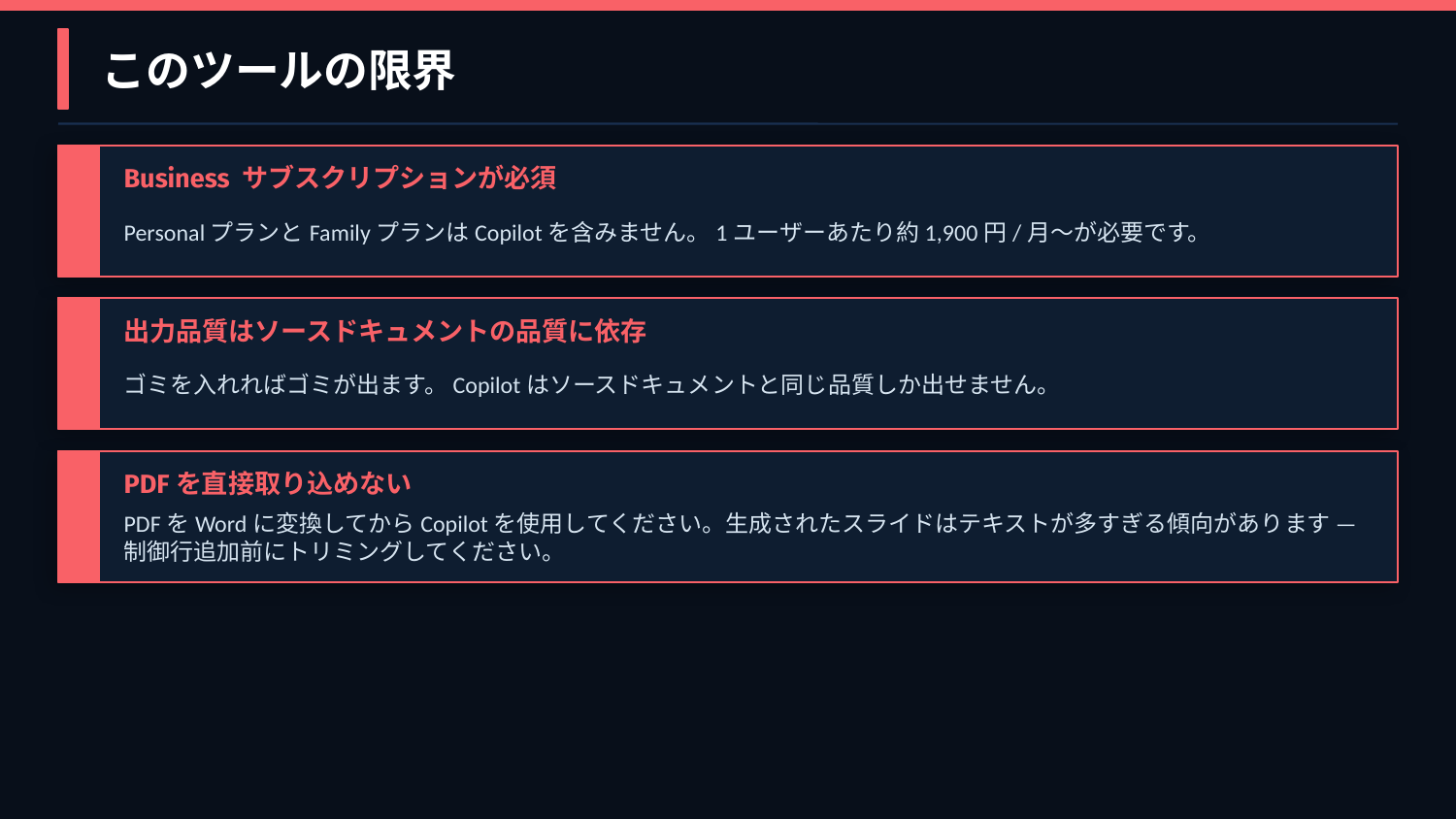

このツールの限界

Business サブスクリプションが必須
PersonalプランとFamilyプランはCopilotを含みません。1ユーザーあたり約1,900円/月〜が必要です。

出力品質はソースドキュメントの品質に依存
ゴミを入れればゴミが出ます。Copilotはソースドキュメントと同じ品質しか出せません。

PDFを直接取り込めない
PDFをWordに変換してからCopilotを使用してください。生成されたスライドはテキストが多すぎる傾向があります — 制御行追加前にトリミングしてください。